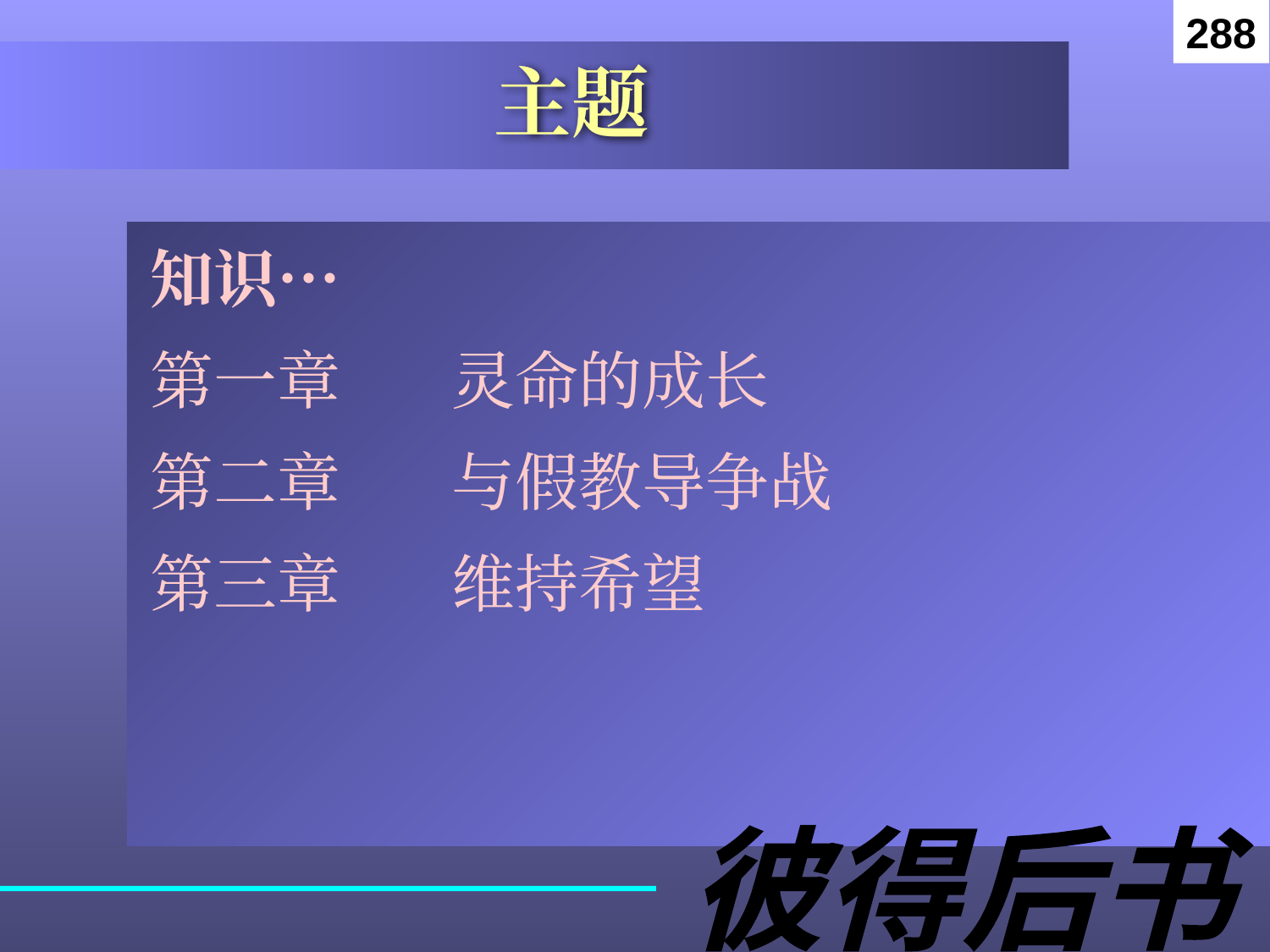

288
# 主题

知识…
第一章	灵命的成长
第二章	与假教导争战
第三章	维持希望
彼得后书